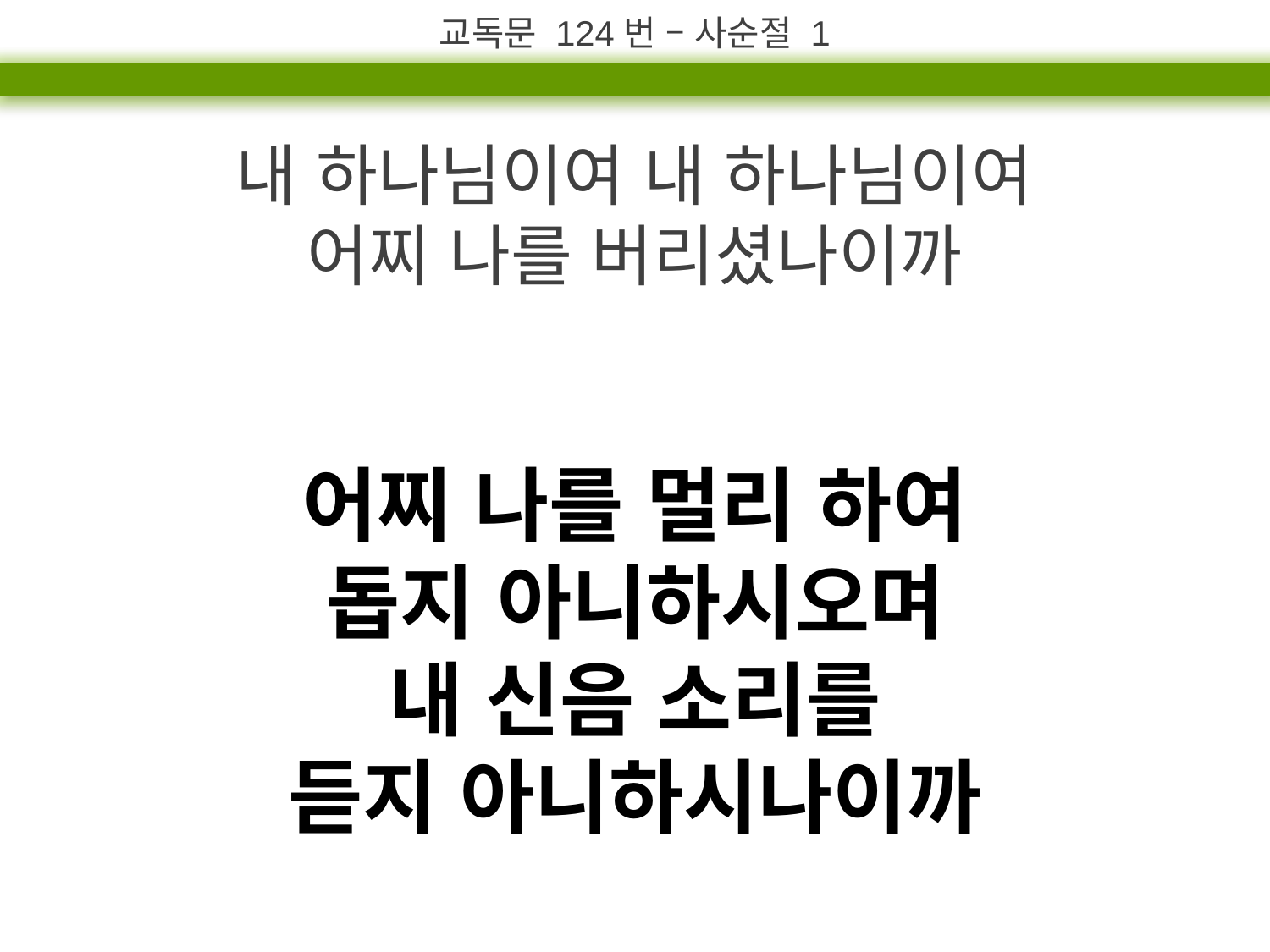

교독문 124번 – 사순절 1

내 하나님이여 내 하나님이여
어찌 나를 버리셨나이까
어찌 나를 멀리 하여
돕지 아니하시오며
내 신음 소리를
듣지 아니하시나이까